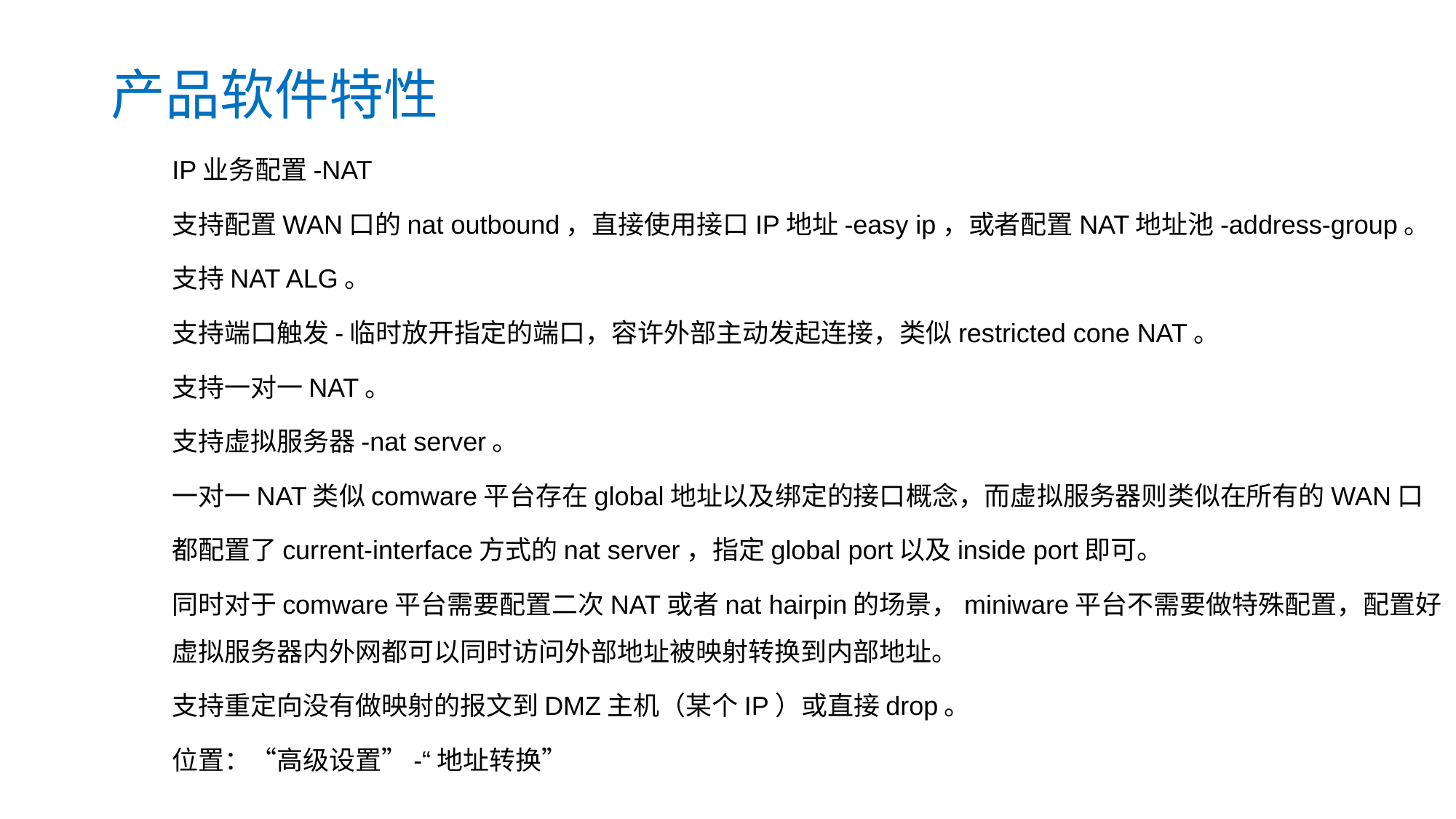

产品软件特性
IP业务配置-NAT
支持配置WAN口的nat outbound，直接使用接口IP地址-easy ip，或者配置NAT地址池-address-group。
支持NAT ALG。
支持端口触发-临时放开指定的端口，容许外部主动发起连接，类似restricted cone NAT。
支持一对一NAT。
支持虚拟服务器-nat server。
一对一NAT类似comware平台存在global地址以及绑定的接口概念，而虚拟服务器则类似在所有的WAN口
都配置了current-interface方式的nat server，指定global port以及inside port即可。
同时对于comware平台需要配置二次NAT或者nat hairpin的场景，miniware平台不需要做特殊配置，配置好虚拟服务器内外网都可以同时访问外部地址被映射转换到内部地址。
支持重定向没有做映射的报文到DMZ主机（某个IP）或直接drop。
位置：“高级设置”-“地址转换”